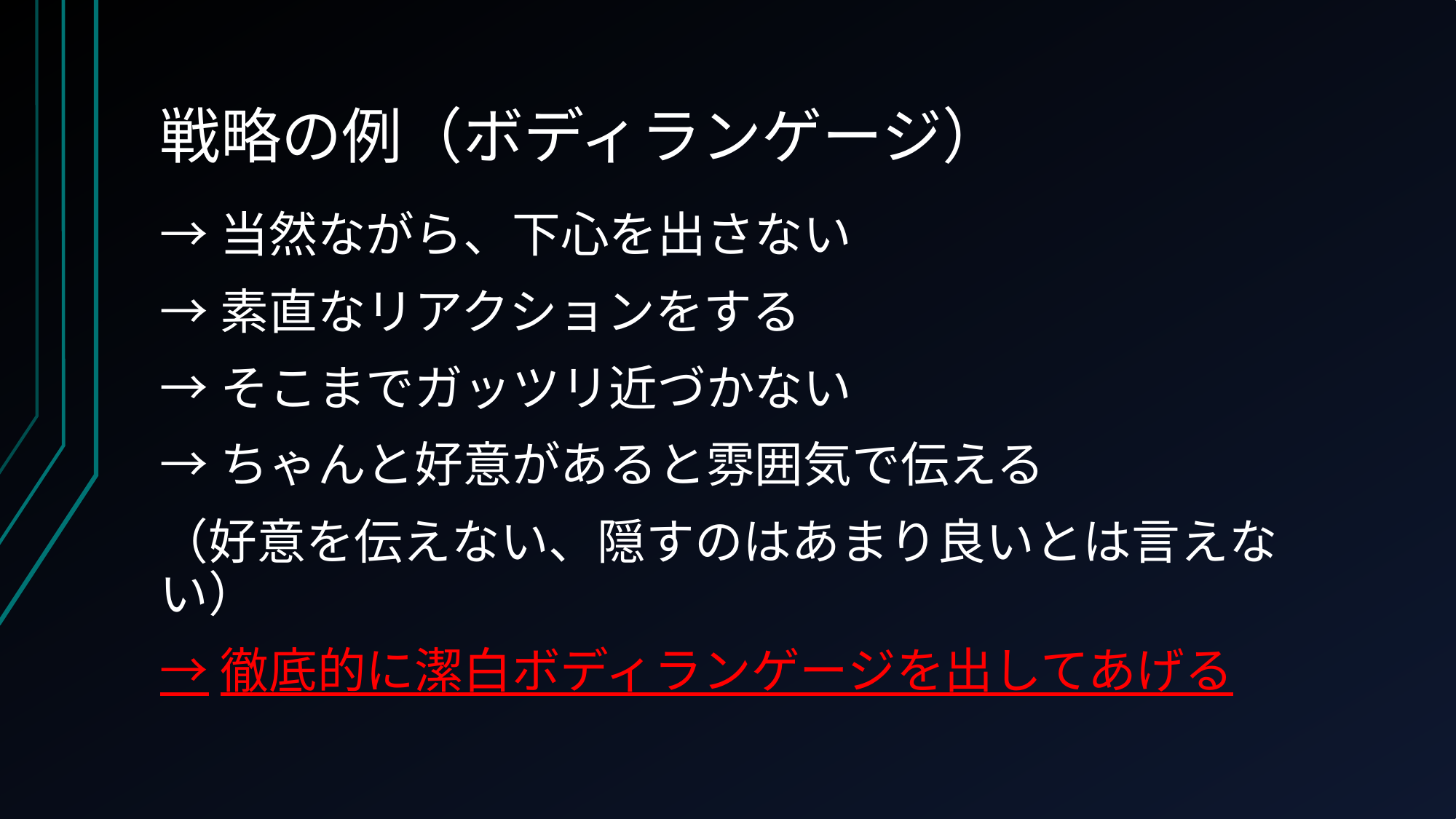

# 戦略の例（ボディランゲージ）
→当然ながら、下心を出さない
→素直なリアクションをする
→そこまでガッツリ近づかない
→ちゃんと好意があると雰囲気で伝える
（好意を伝えない、隠すのはあまり良いとは言えない）
→徹底的に潔白ボディランゲージを出してあげる